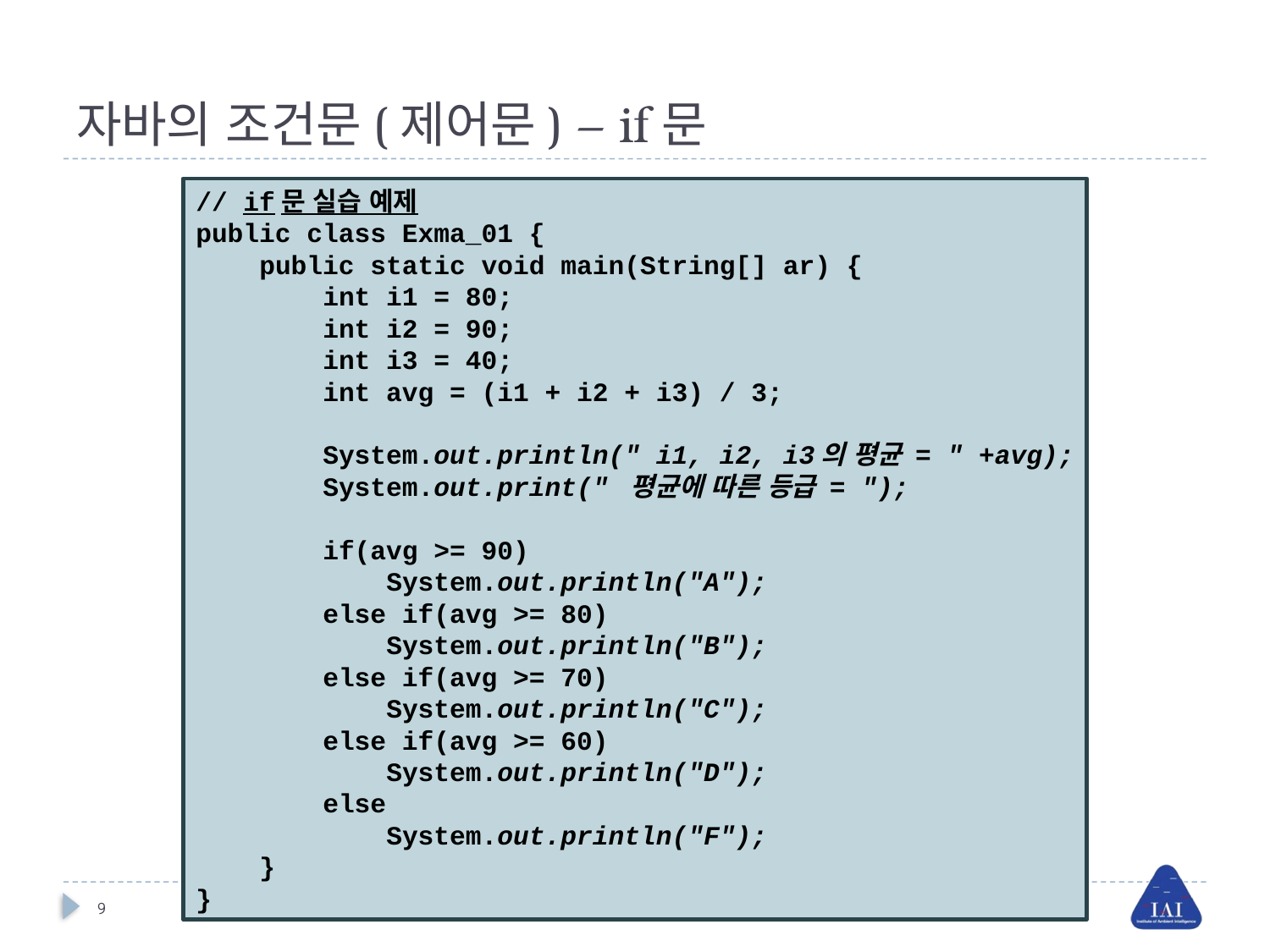

# 자바의 조건문(제어문) – if문

// if문 실습 예제
public class Exma_01 {
public static void main(String[] ar) {
int i1 = 80;
int i2 = 90;
int i3 = 40;
int avg = (i1 + i2 + i3) / 3;

System.out.println(" i1, i2, i3의 평균 = " +avg);
System.out.print(" 평균에 따른 등급 = ");

if(avg >= 90)
System.out.println("A");
else if(avg >= 80)
System.out.println("B");
else if(avg >= 70)
System.out.println("C");
else if(avg >= 60)
System.out.println("D");
else
System.out.println("F");
}
}